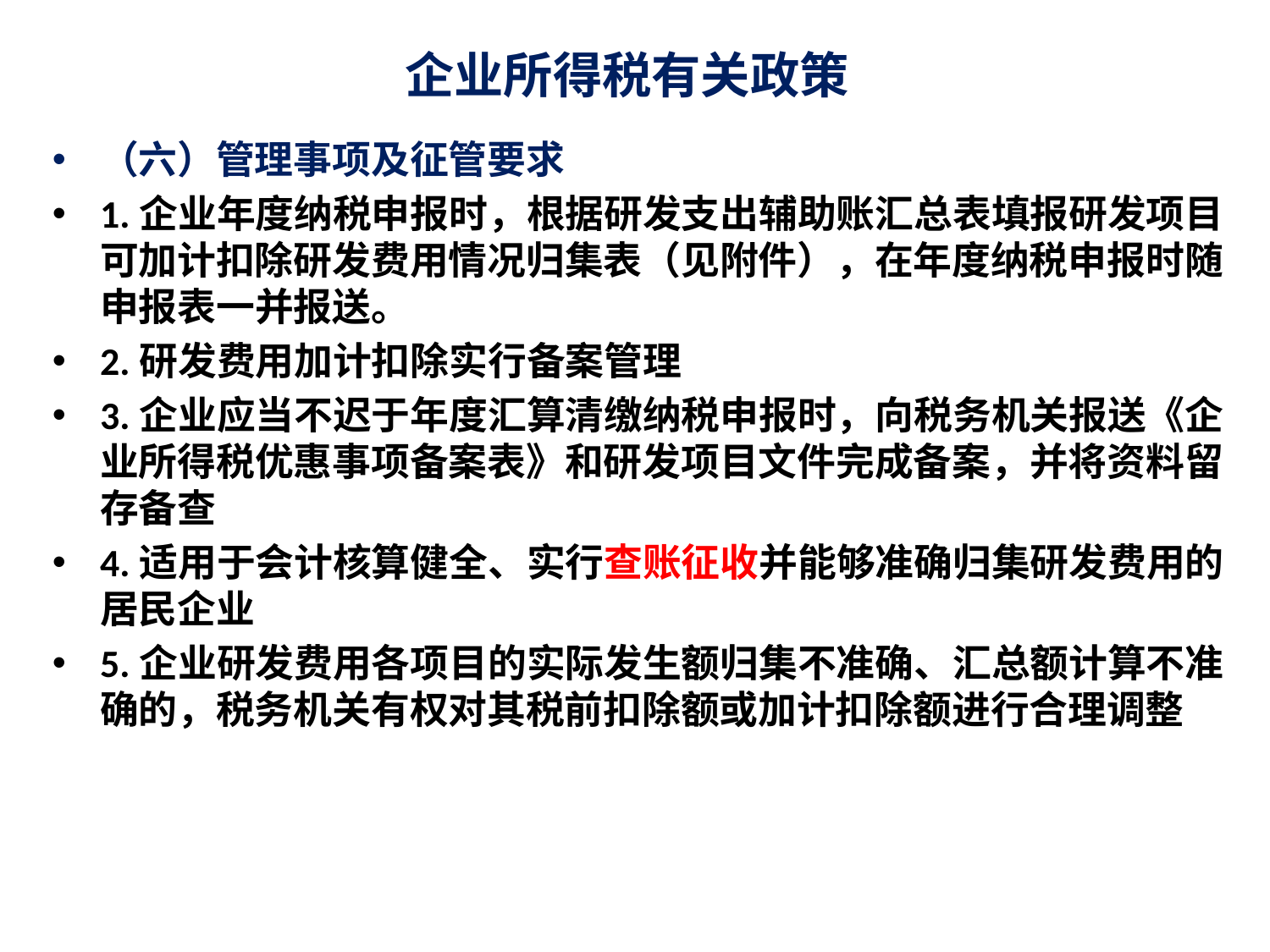

# 企业所得税有关政策
（六）管理事项及征管要求
1.企业年度纳税申报时，根据研发支出辅助账汇总表填报研发项目可加计扣除研发费用情况归集表（见附件），在年度纳税申报时随申报表一并报送。
2.研发费用加计扣除实行备案管理
3.企业应当不迟于年度汇算清缴纳税申报时，向税务机关报送《企业所得税优惠事项备案表》和研发项目文件完成备案，并将资料留存备查
4.适用于会计核算健全、实行查账征收并能够准确归集研发费用的居民企业
5.企业研发费用各项目的实际发生额归集不准确、汇总额计算不准确的，税务机关有权对其税前扣除额或加计扣除额进行合理调整